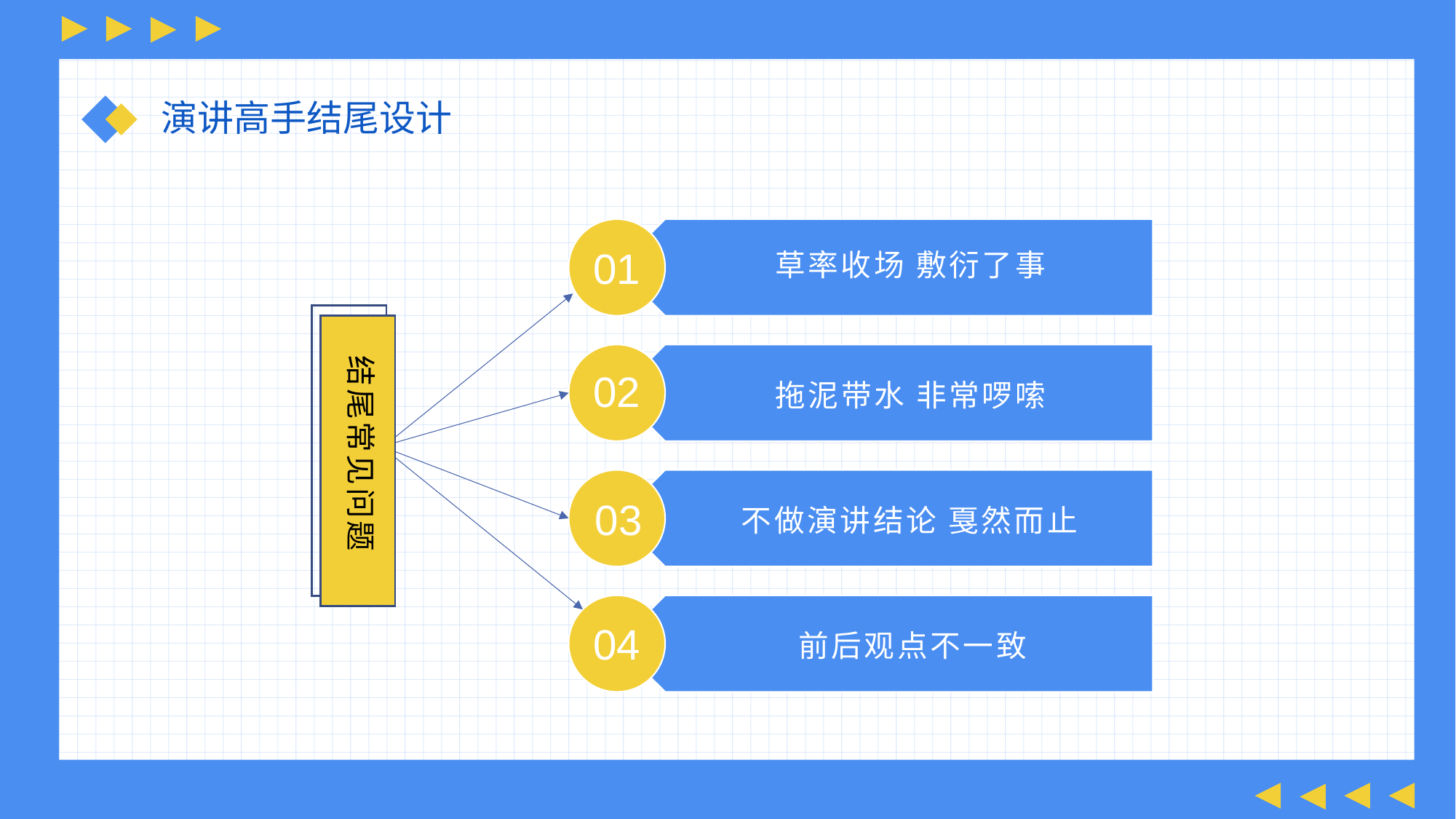

演讲高手结尾设计

01
草率收场 敷衍了事

结尾常见问题
02
拖泥带水 非常啰嗦
03
不做演讲结论 戛然而止
04
前后观点不一致